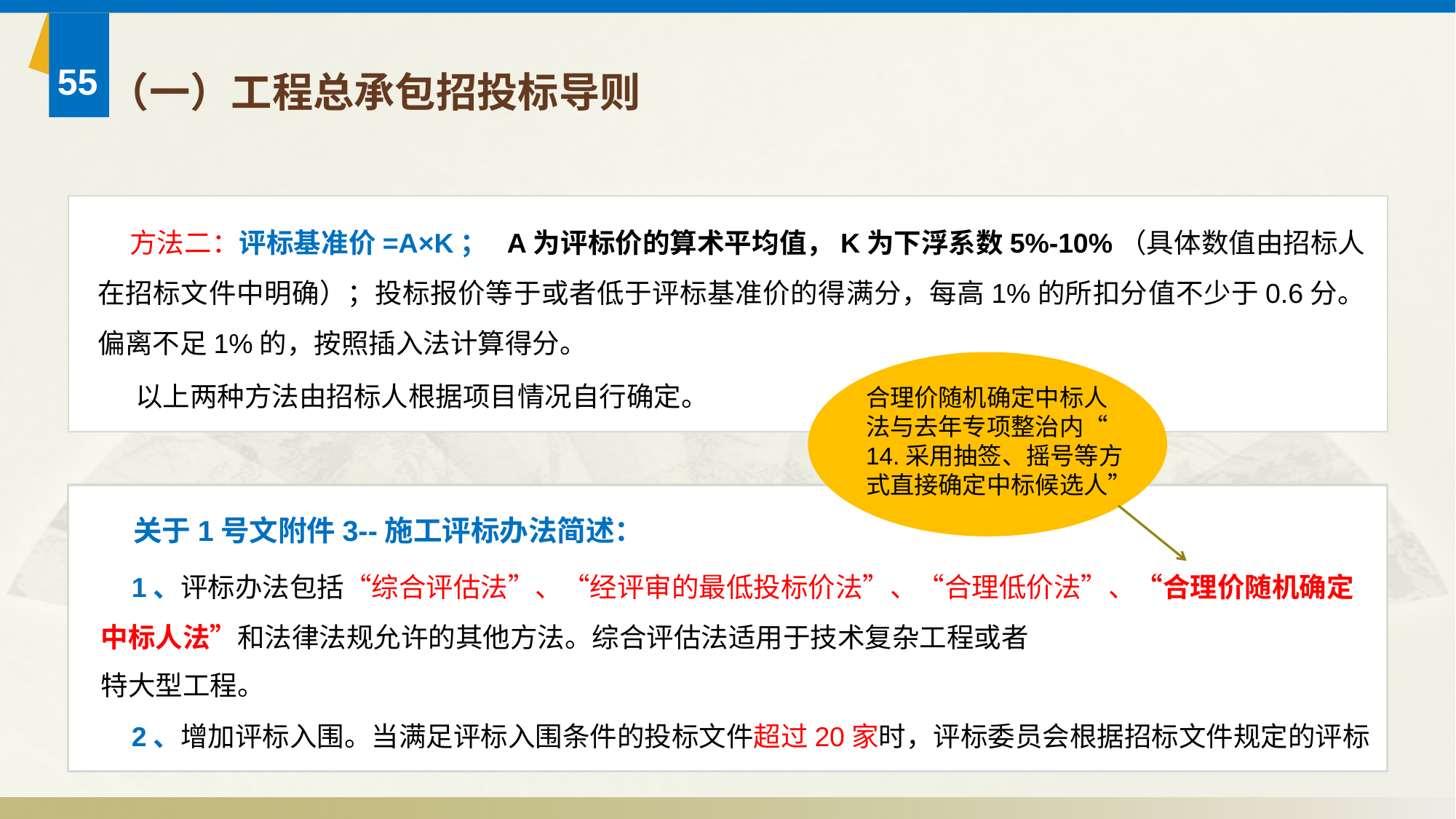

（一）工程总承包招投标导则

    方法二：评标基准价=A×K；  A为评标价的算术平均值，K为下浮系数5%-10%（具体数值由招标人在招标文件中明确）；投标报价等于或者低于评标基准价的得满分，每高1%的所扣分值不少于0.6分。偏离不足1%的，按照插入法计算得分。
     以上两种方法由招标人根据项目情况自行确定。

合理价随机确定中标人
法与去年专项整治内“
14.采用抽签、摇号等方式直接确定中标候选人”
1
    关于1号文附件3--施工评标办法简述：
    1、评标办法包括“综合评估法”、“经评审的最低投标价法”、“合理低价法”、“合理价随机确定中标人法”和法律法规允许的其他方法。综合评估法适用于技术复杂工程或者
特大型工程。
    2、增加评标入围。当满足评标入围条件的投标文件超过20家时，评标委员会根据招标文件规定的评标